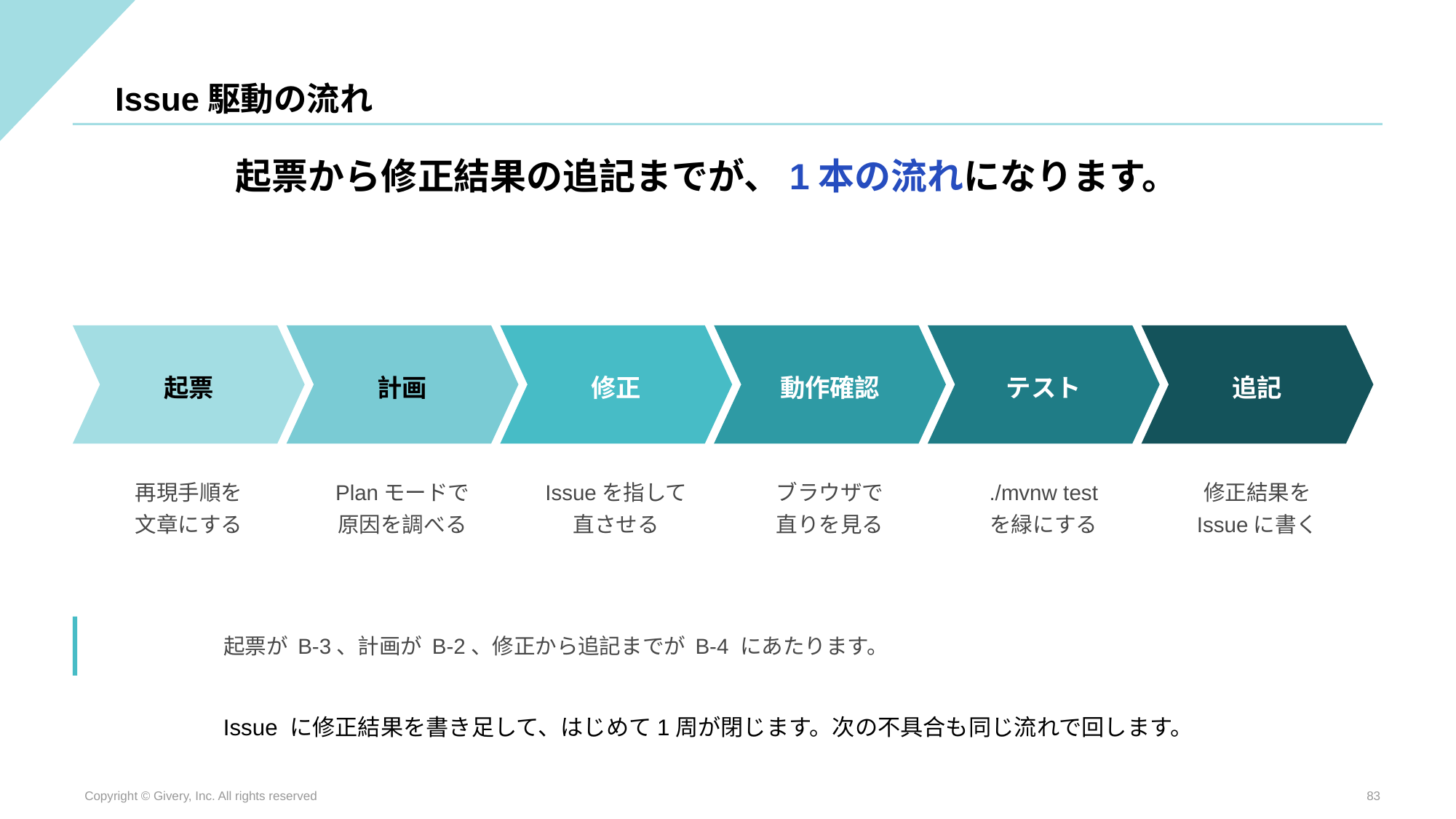

Issue駆動の流れ

起票から修正結果の追記までが、1本の流れになります。

起票
計画
修正
動作確認
テスト
追記
再現手順を
文章にする
Planモードで
原因を調べる
Issueを指して
直させる
ブラウザで
直りを見る
./mvnw test
を緑にする
修正結果を
Issueに書く

起票が B-3、計画が B-2、修正から追記までが B-4 にあたります。
Issue に修正結果を書き足して、はじめて1周が閉じます。次の不具合も同じ流れで回します。
Copyright © Givery, Inc. All rights reserved
83